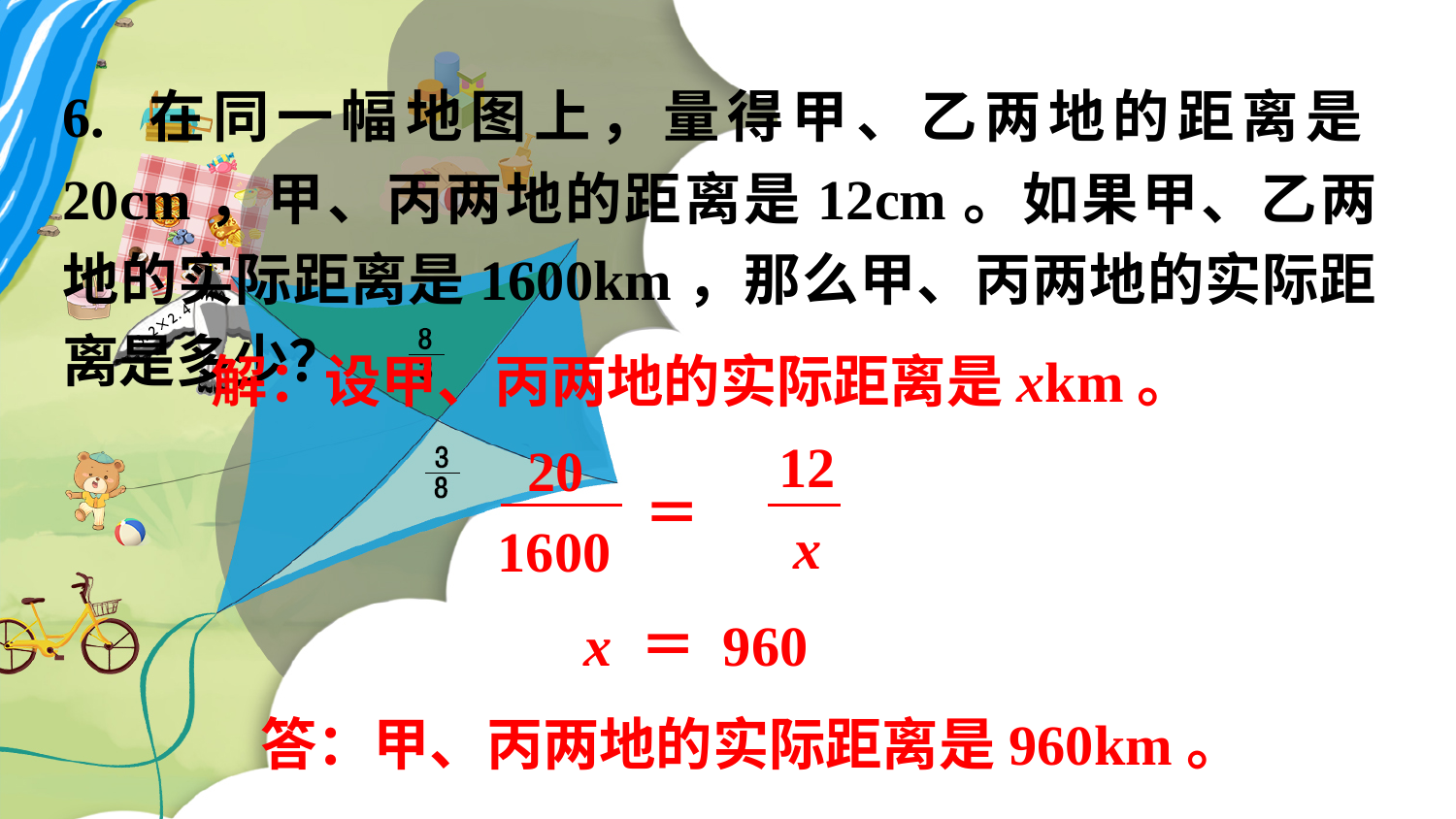

6. 在同一幅地图上，量得甲、乙两地的距离是20cm，甲、丙两地的距离是12cm。如果甲、乙两地的实际距离是1600km，那么甲、丙两地的实际距离是多少？
解：设甲、丙两地的实际距离是xkm。
12
20
＝
1600
x
x ＝ 960
答：甲、丙两地的实际距离是960km。